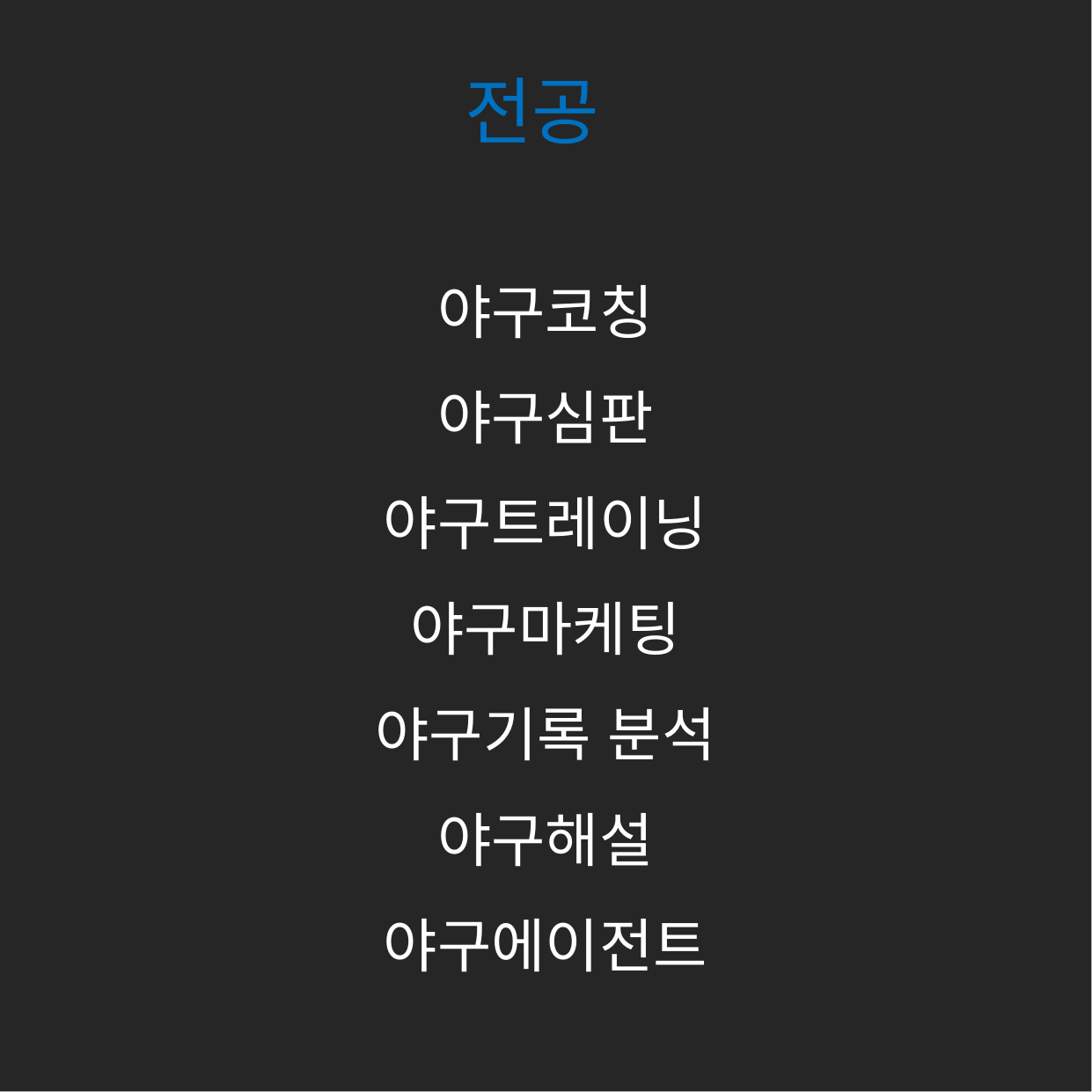

#
전공
야구코칭
야구심판
야구트레이닝
야구마케팅
야구기록 분석
야구해설
야구에이전트